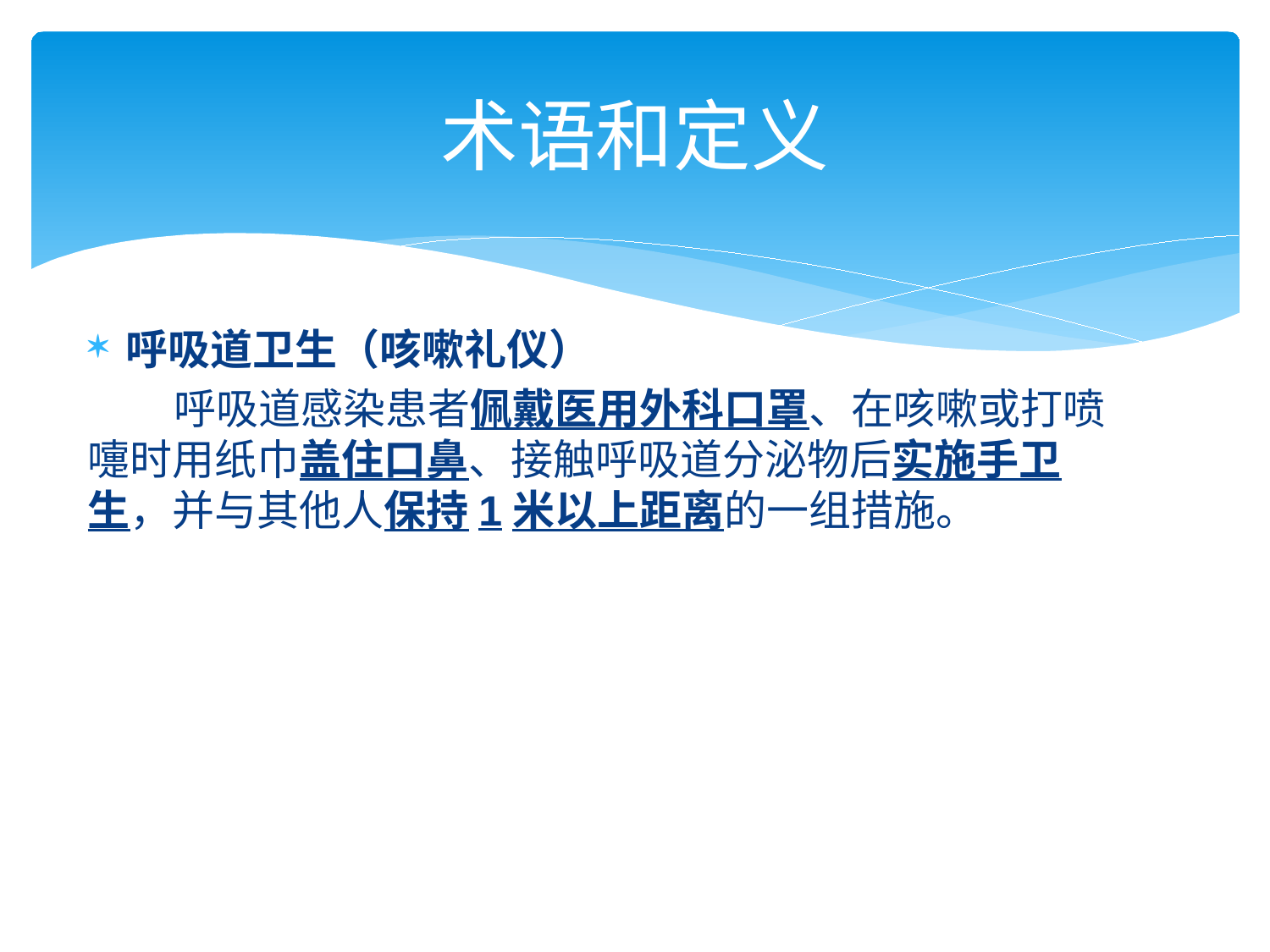

# 术语和定义
呼吸道卫生（咳嗽礼仪）
        呼吸道感染患者佩戴医用外科口罩、在咳嗽或打喷嚏时用纸巾盖住口鼻、接触呼吸道分泌物后实施手卫生，并与其他人保持1米以上距离的一组措施。